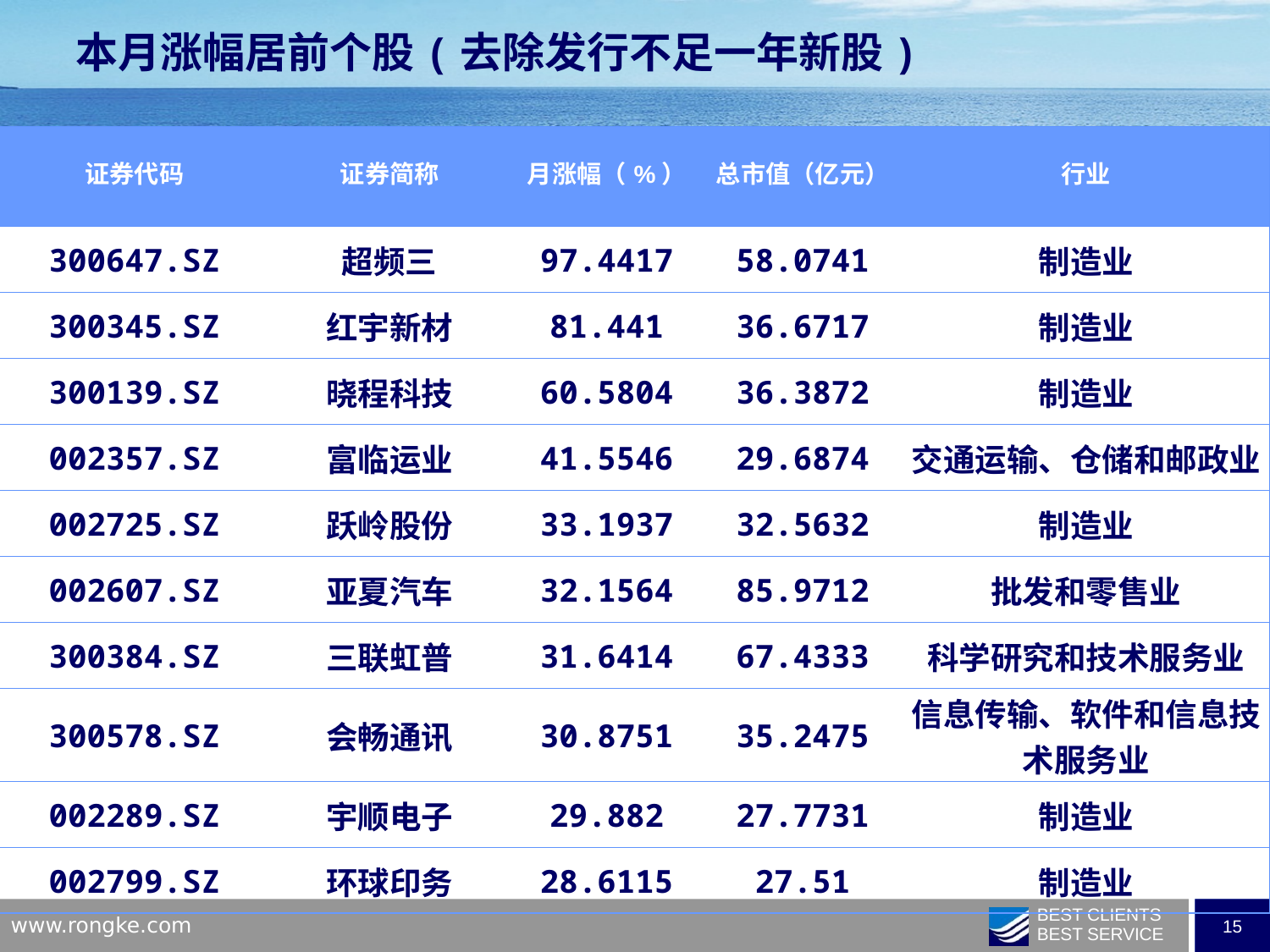

本月涨幅居前个股(去除发行不足一年新股)
| 证券代码 | 证券简称 | 月涨幅（%） | 总市值（亿元） | 行业 |
| --- | --- | --- | --- | --- |
| 300647.SZ | 超频三 | 97.4417 | 58.0741 | 制造业 |
| 300345.SZ | 红宇新材 | 81.441 | 36.6717 | 制造业 |
| 300139.SZ | 晓程科技 | 60.5804 | 36.3872 | 制造业 |
| 002357.SZ | 富临运业 | 41.5546 | 29.6874 | 交通运输、仓储和邮政业 |
| 002725.SZ | 跃岭股份 | 33.1937 | 32.5632 | 制造业 |
| 002607.SZ | 亚夏汽车 | 32.1564 | 85.9712 | 批发和零售业 |
| 300384.SZ | 三联虹普 | 31.6414 | 67.4333 | 科学研究和技术服务业 |
| 300578.SZ | 会畅通讯 | 30.8751 | 35.2475 | 信息传输、软件和信息技术服务业 |
| 002289.SZ | 宇顺电子 | 29.882 | 27.7731 | 制造业 |
| 002799.SZ | 环球印务 | 28.6115 | 27.51 | 制造业 |
|  |  |  |  |  |